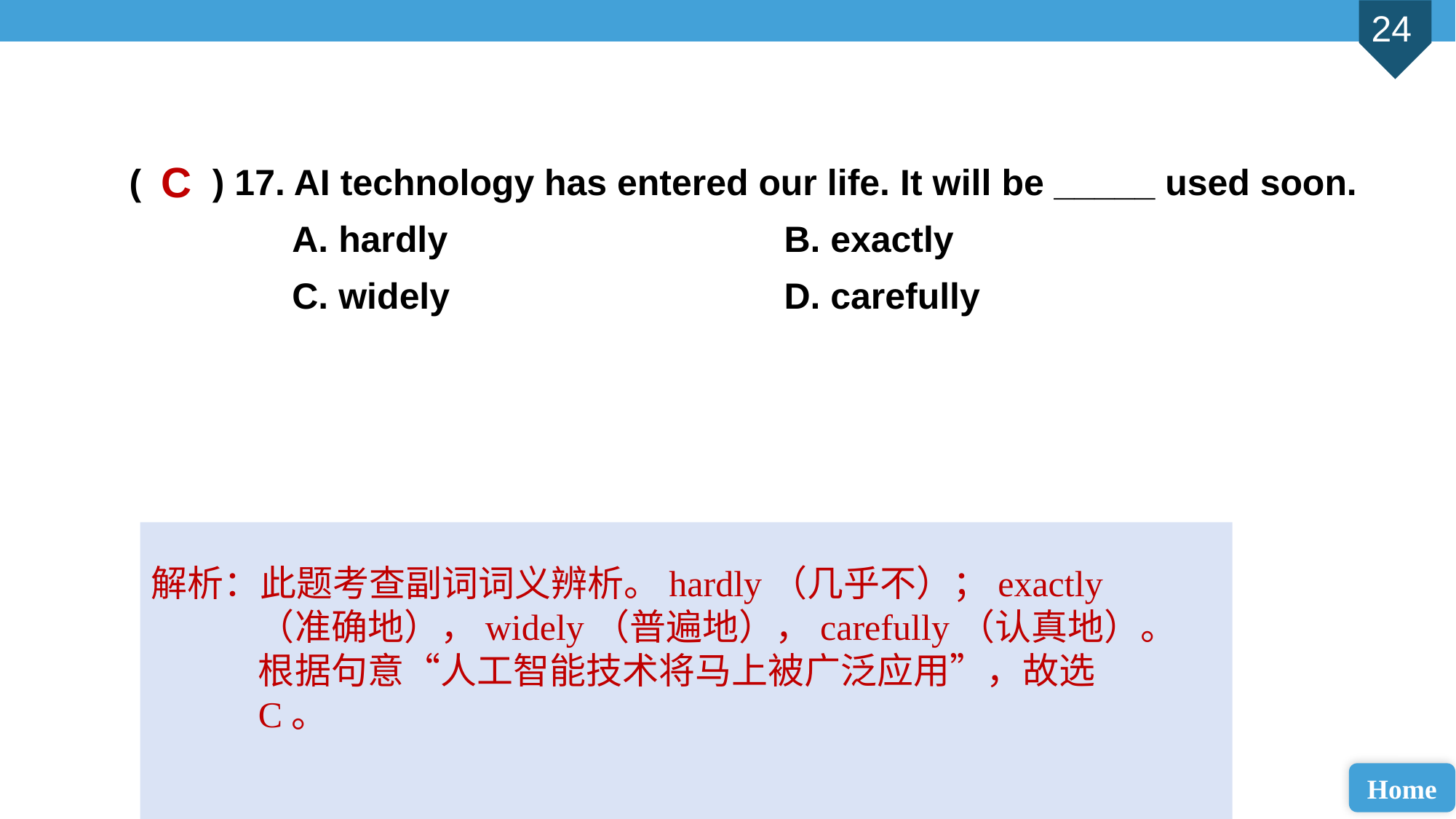

(       ) 17. AI technology has entered our life. It will be _____ used soon.
                A. hardly 			B. exactly
                C. widely 			D. carefully
C

解析：此题考查副词词义辨析。hardly（几乎不）；exactly（准确地），widely（普遍地），carefully（认真地）。根据句意“人工智能技术将马上被广泛应用”，故选C。